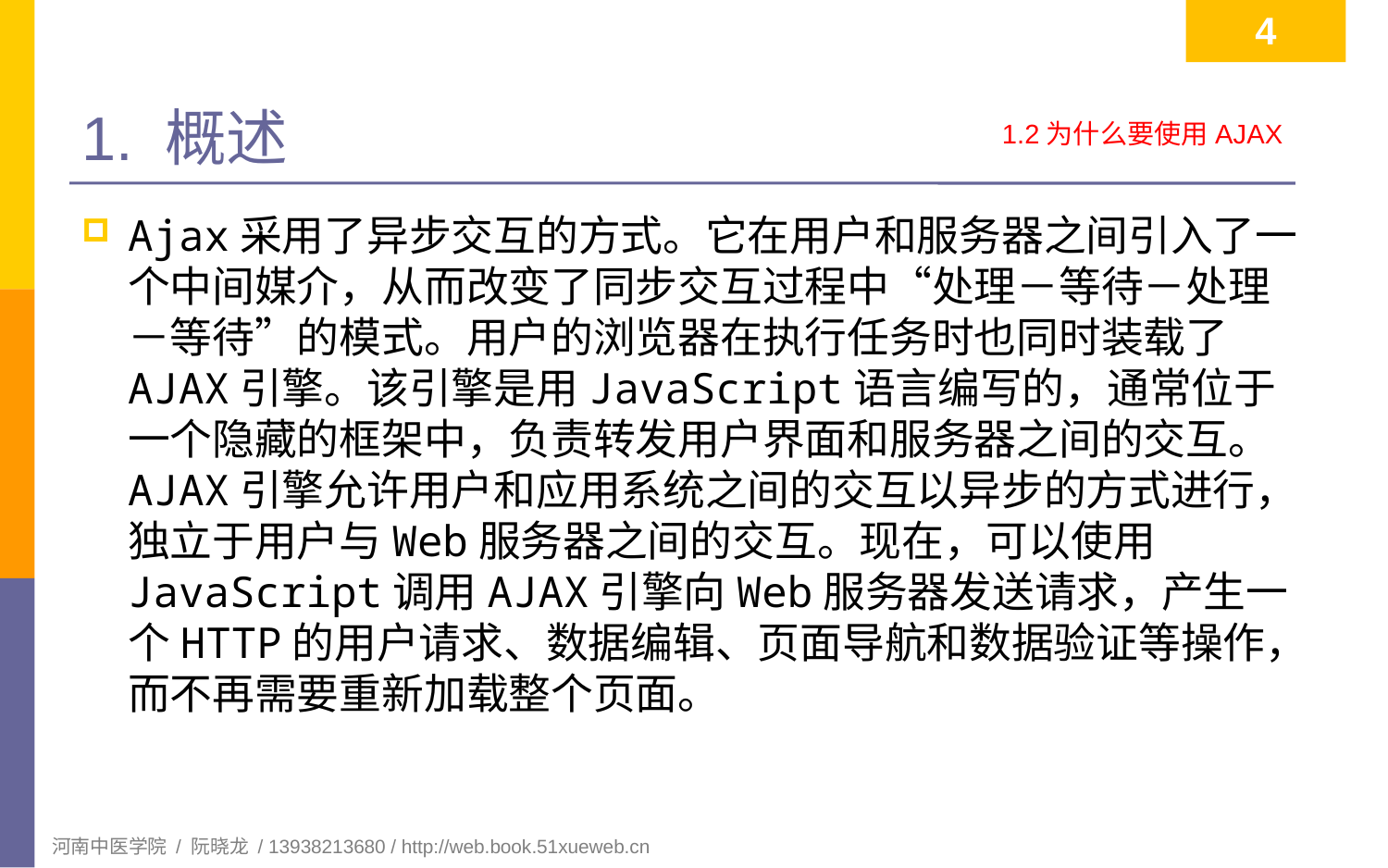

4
# 1. 概述
1.2为什么要使用AJAX
Ajax采用了异步交互的方式。它在用户和服务器之间引入了一个中间媒介，从而改变了同步交互过程中“处理－等待－处理－等待”的模式。用户的浏览器在执行任务时也同时装载了AJAX引擎。该引擎是用JavaScript语言编写的，通常位于一个隐藏的框架中，负责转发用户界面和服务器之间的交互。AJAX引擎允许用户和应用系统之间的交互以异步的方式进行，独立于用户与Web服务器之间的交互。现在，可以使用JavaScript调用AJAX引擎向Web服务器发送请求，产生一个HTTP的用户请求、数据编辑、页面导航和数据验证等操作，而不再需要重新加载整个页面。